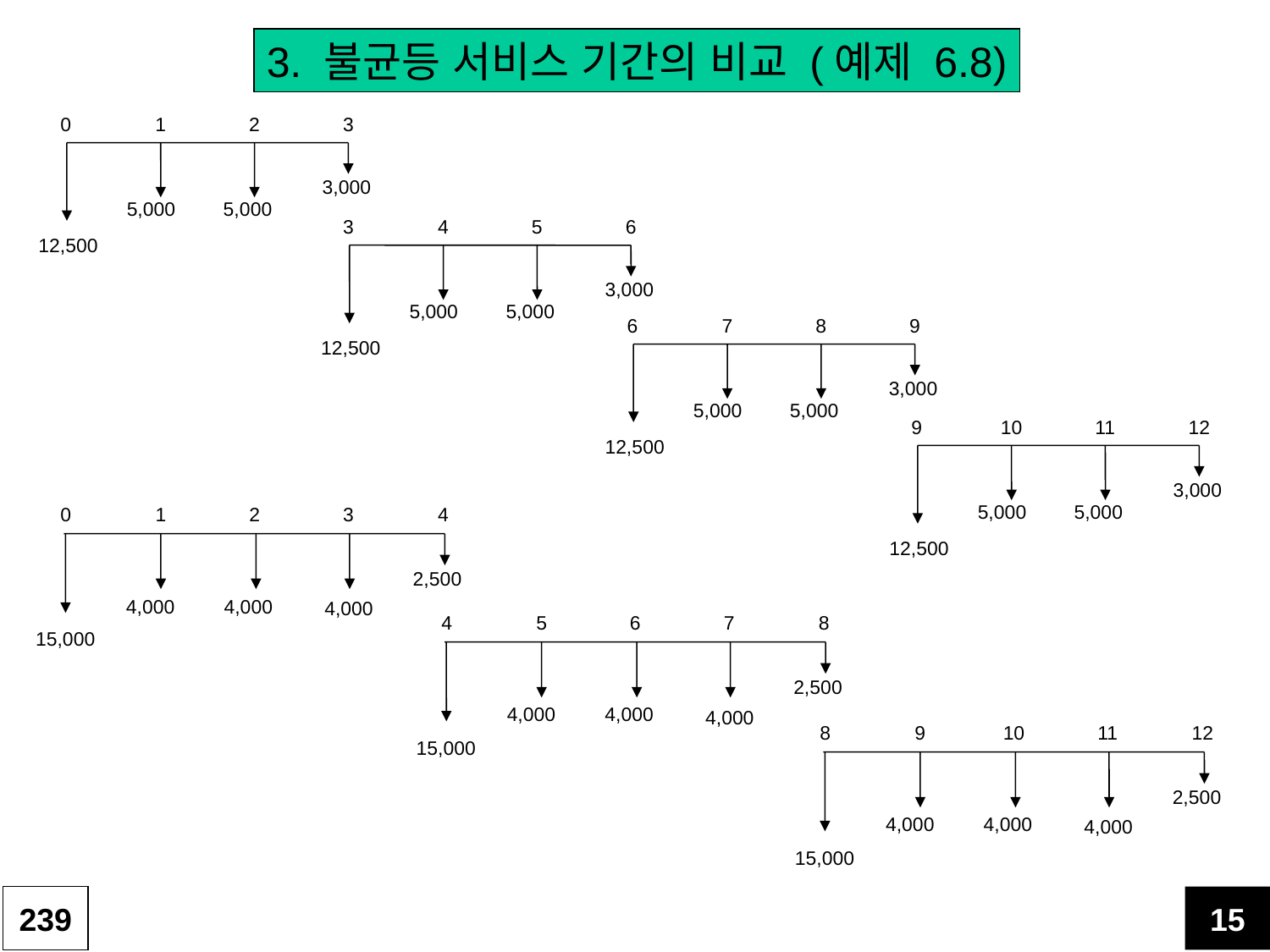

3. 불균등 서비스 기간의 비교 (예제 6.8)
0
1
2
3

3,000
5,000
5,000
12,500
3
4
5
6

3,000
5,000
5,000
12,500
6
7
8
9

3,000
5,000
5,000
12,500
9
10
11
12

3,000
5,000
5,000
12,500
0
1
2
3
4

2,500
4,000
4,000
4,000
15,000
4
5
6
7
8

2,500
4,000
4,000
4,000
15,000
8
9
10
11
12

2,500
4,000
4,000
4,000
15,000
239
15